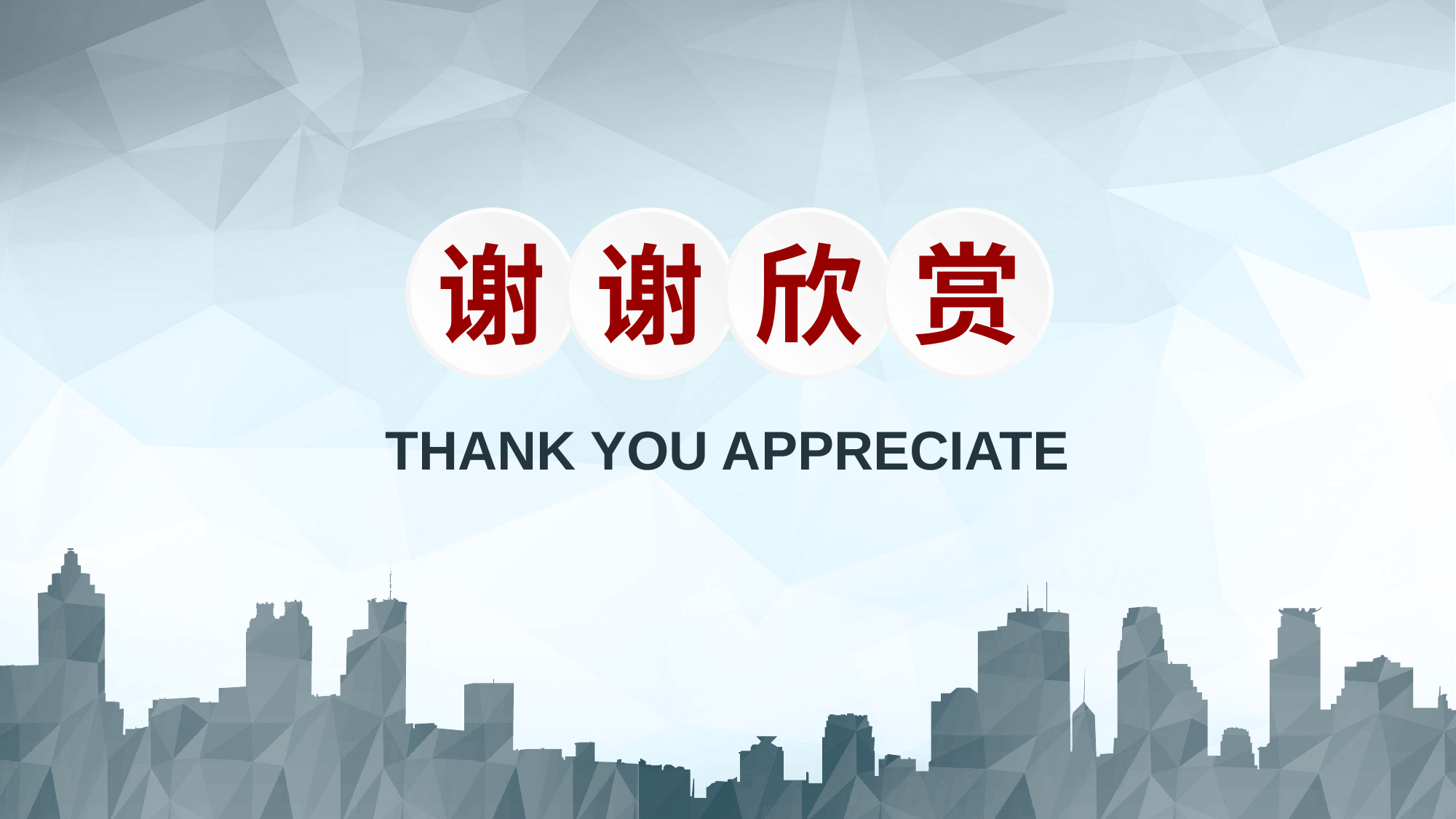

谢

谢

欣
为[]

赏
THANK YOU APPRECIATE